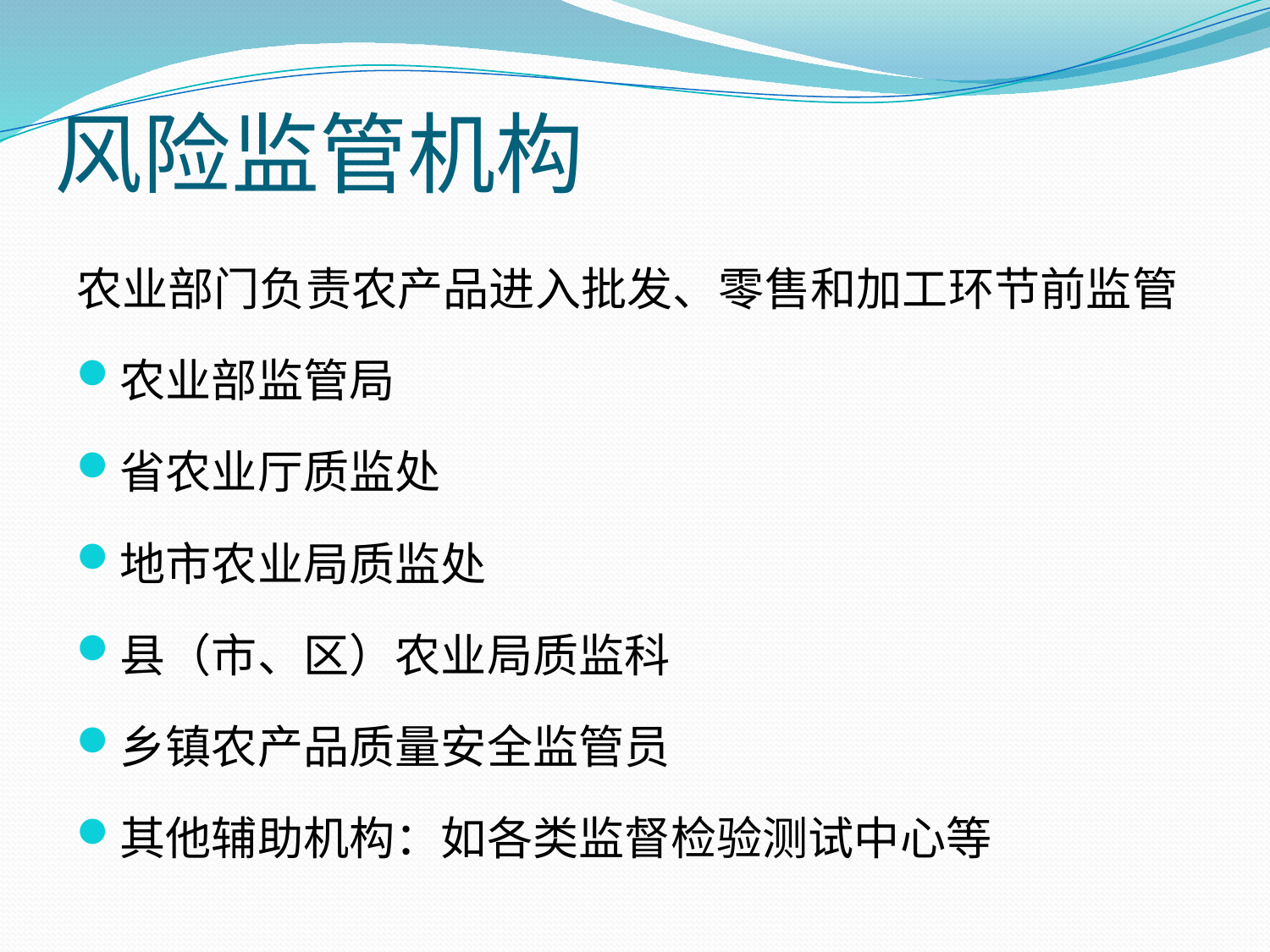

# 风险监管机构
农业部门负责农产品进入批发、零售和加工环节前监管
农业部监管局
省农业厅质监处
地市农业局质监处
县（市、区）农业局质监科
乡镇农产品质量安全监管员
其他辅助机构：如各类监督检验测试中心等